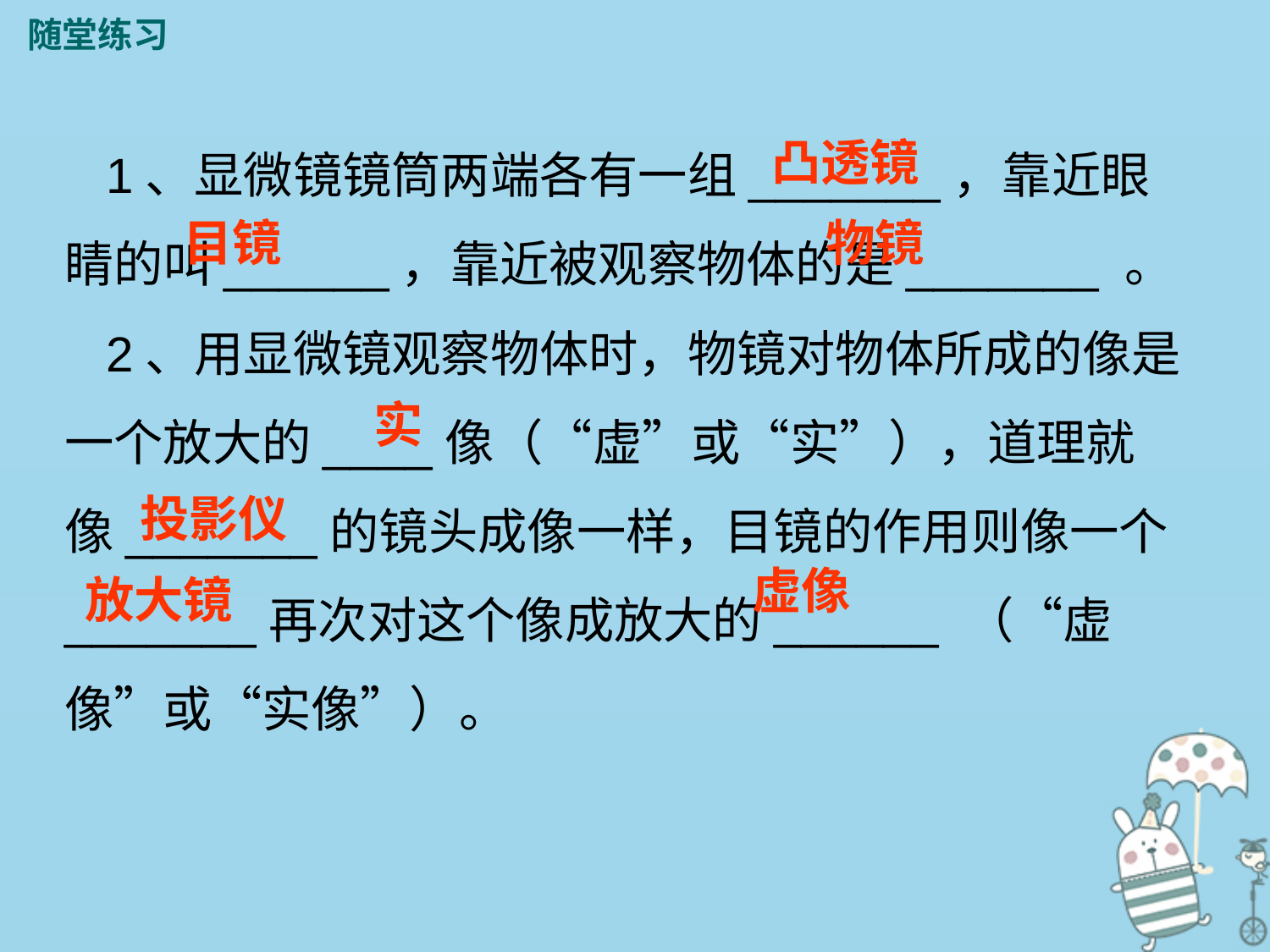

随堂练习
   1、显微镜镜筒两端各有一组_______，靠近眼睛的叫______，靠近被观察物体的是_______ 。
   2、用显微镜观察物体时，物镜对物体所成的像是一个放大的____像（“虚”或“实”），道理就像_______的镜头成像一样，目镜的作用则像一个_______再次对这个像成放大的______ （“虚像”或“实像”）。

凸透镜
目镜
物镜
实
投影仪
虚像
放大镜